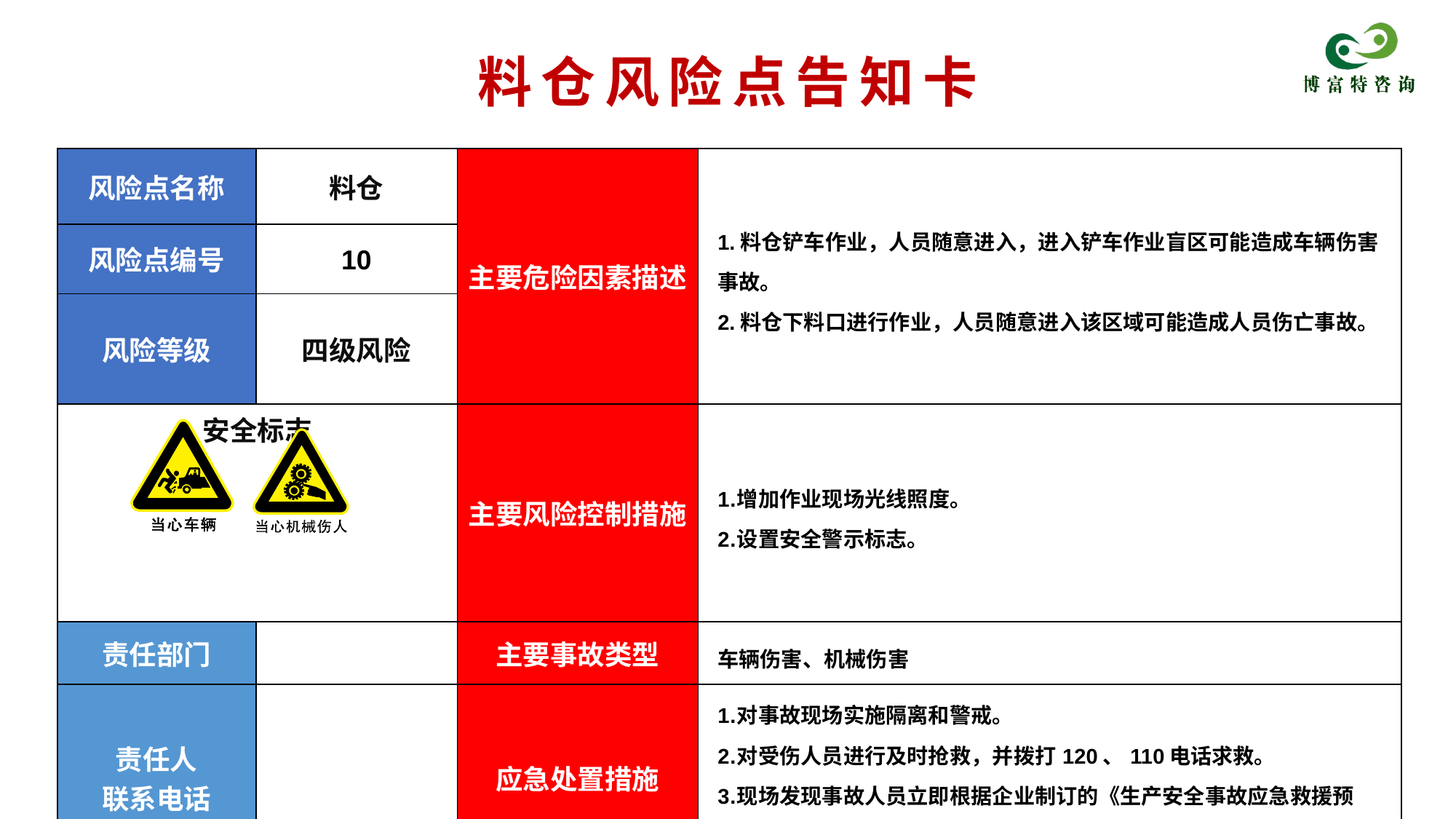

料仓风险点告知卡
| 风险点名称 | 料仓 | 主要危险因素描述 | 1.料仓铲车作业，人员随意进入，进入铲车作业盲区可能造成车辆伤害事故。 2.料仓下料口进行作业，人员随意进入该区域可能造成人员伤亡事故。 |
| --- | --- | --- | --- |
| 风险点编号 | 10 |  |  |
| 风险等级 | 四级风险 |  |  |
| 安全标志 |  | 主要风险控制措施 | 增加作业现场光线照度。 设置安全警示标志。 |
| 责任部门 |  | 主要事故类型 | 车辆伤害、机械伤害 |
| 责任人 联系电话 |  | 应急处置措施 | 对事故现场实施隔离和警戒。 对受伤人员进行及时抢救，并拨打120、110电话求救。 现场发现事故人员立即根据企业制订的《生产安全事故应急救援预案》规定的流程向企业相关管理人员进行事故报告。 |